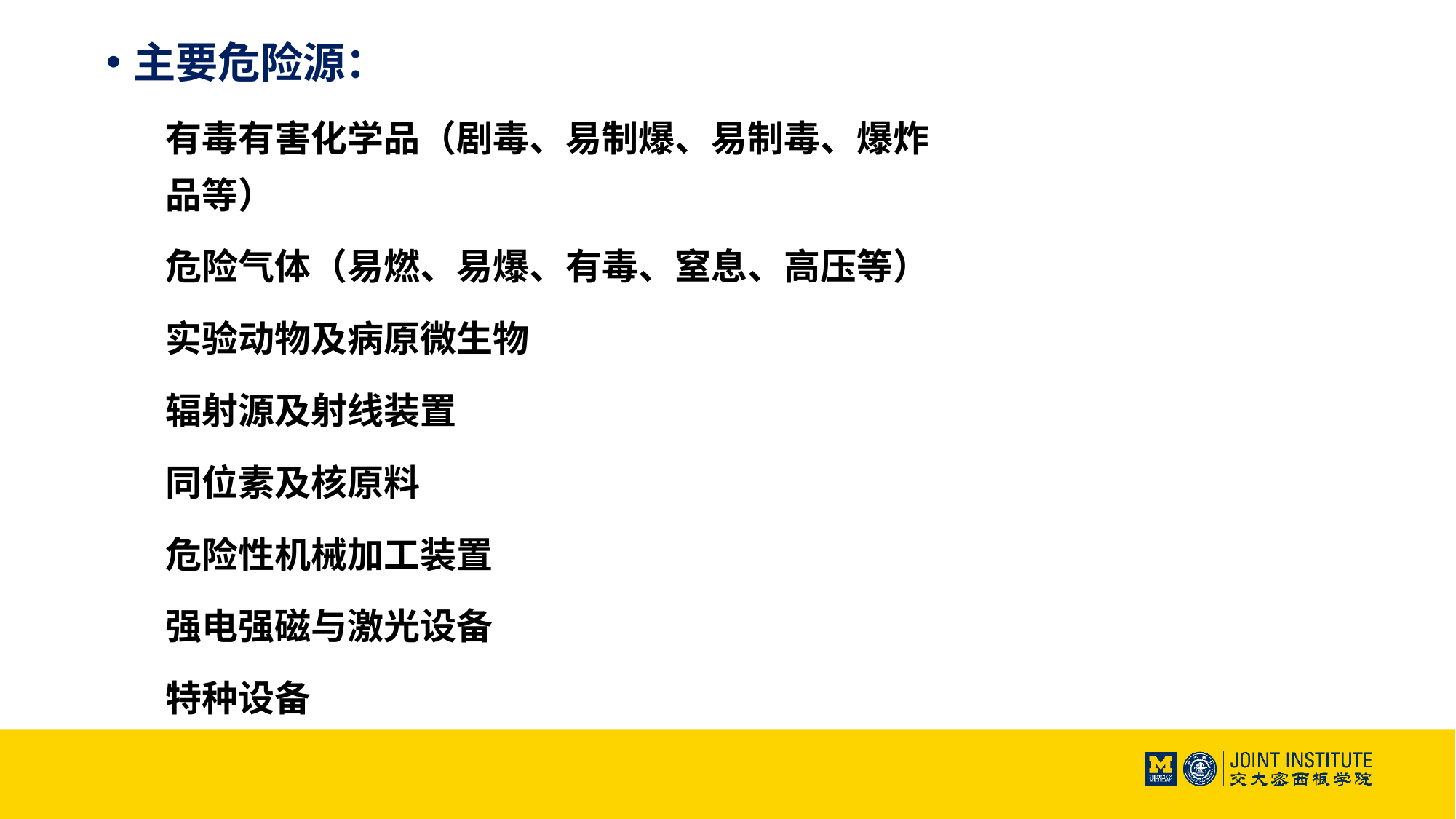

主要危险源：
有毒有害化学品（剧毒、易制爆、易制毒、爆炸品等）
危险气体（易燃、易爆、有毒、窒息、高压等）
实验动物及病原微生物
辐射源及射线装置
同位素及核原料
危险性机械加工装置
强电强磁与激光设备
特种设备